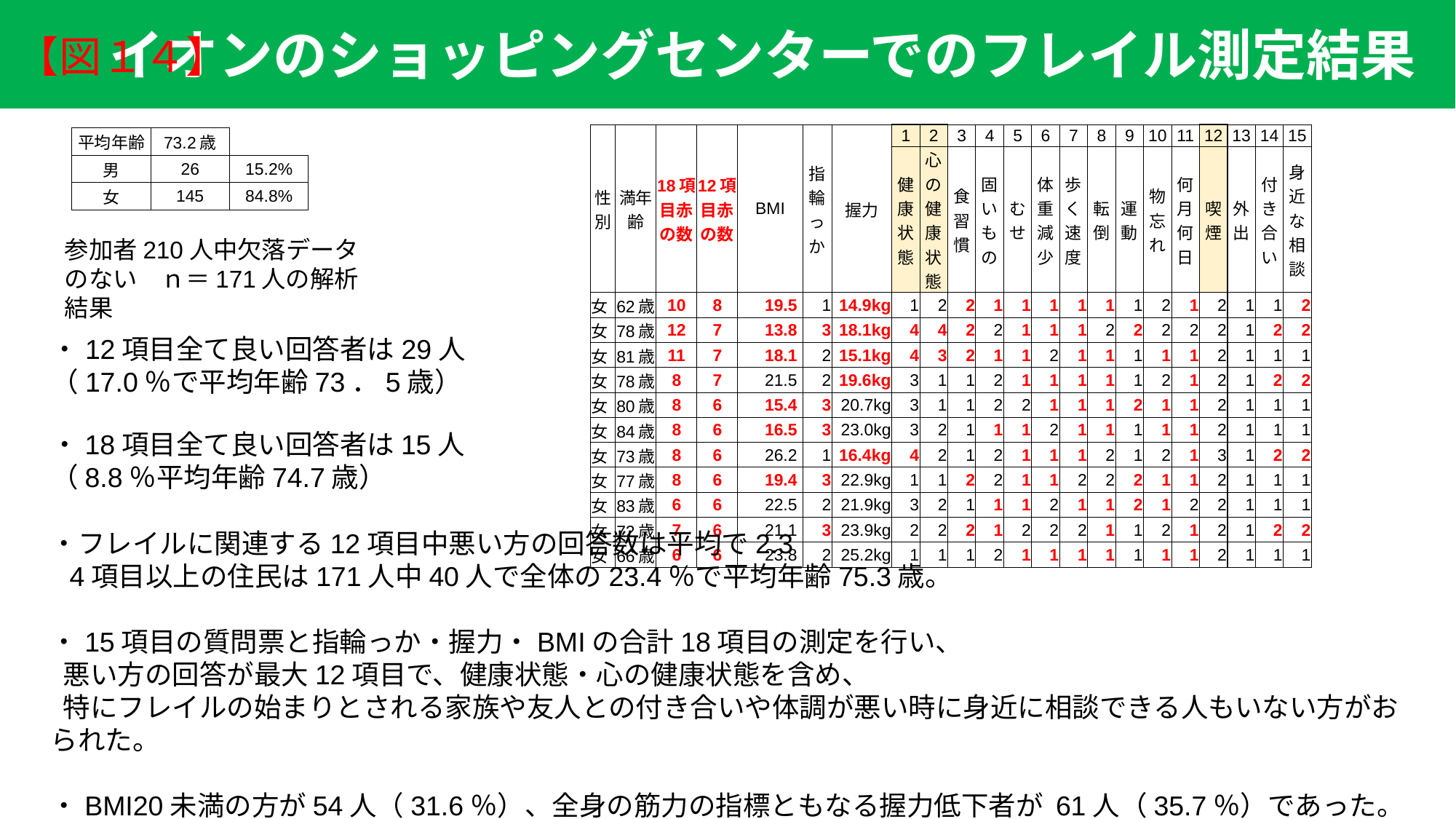

【図１４】
イオンのショッピングセンターでのフレイル測定結果
| 性別 | 満年齢 | 18項目赤の数 | 12項目赤の数 | BMI | 指輪っか | 握力 | 1 | 2 | 3 | 4 | 5 | 6 | 7 | 8 | 9 | 10 | 11 | 12 | 13 | 14 | 15 |
| --- | --- | --- | --- | --- | --- | --- | --- | --- | --- | --- | --- | --- | --- | --- | --- | --- | --- | --- | --- | --- | --- |
|  |  |  |  |  |  |  | 健康状態 | 心の健康状態 | 食習慣 | 固いもの | むせ | 体重減少 | 歩く速度 | 転倒 | 運動 | 物忘れ | 何月何日 | 喫煙 | 外出 | 付き合い | 身近な相談 |
| 女 | 62歳 | 10 | 8 | 19.5 | 1 | 14.9kg | 1 | 2 | 2 | 1 | 1 | 1 | 1 | 1 | 1 | 2 | 1 | 2 | 1 | 1 | 2 |
| 女 | 78歳 | 12 | 7 | 13.8 | 3 | 18.1kg | 4 | 4 | 2 | 2 | 1 | 1 | 1 | 2 | 2 | 2 | 2 | 2 | 1 | 2 | 2 |
| 女 | 81歳 | 11 | 7 | 18.1 | 2 | 15.1kg | 4 | 3 | 2 | 1 | 1 | 2 | 1 | 1 | 1 | 1 | 1 | 2 | 1 | 1 | 1 |
| 女 | 78歳 | 8 | 7 | 21.5 | 2 | 19.6kg | 3 | 1 | 1 | 2 | 1 | 1 | 1 | 1 | 1 | 2 | 1 | 2 | 1 | 2 | 2 |
| 女 | 80歳 | 8 | 6 | 15.4 | 3 | 20.7kg | 3 | 1 | 1 | 2 | 2 | 1 | 1 | 1 | 2 | 1 | 1 | 2 | 1 | 1 | 1 |
| 女 | 84歳 | 8 | 6 | 16.5 | 3 | 23.0kg | 3 | 2 | 1 | 1 | 1 | 2 | 1 | 1 | 1 | 1 | 1 | 2 | 1 | 1 | 1 |
| 女 | 73歳 | 8 | 6 | 26.2 | 1 | 16.4kg | 4 | 2 | 1 | 2 | 1 | 1 | 1 | 2 | 1 | 2 | 1 | 3 | 1 | 2 | 2 |
| 女 | 77歳 | 8 | 6 | 19.4 | 3 | 22.9kg | 1 | 1 | 2 | 2 | 1 | 1 | 2 | 2 | 2 | 1 | 1 | 2 | 1 | 1 | 1 |
| 女 | 83歳 | 6 | 6 | 22.5 | 2 | 21.9kg | 3 | 2 | 1 | 1 | 1 | 2 | 1 | 1 | 2 | 1 | 2 | 2 | 1 | 1 | 1 |
| 女 | 72歳 | 7 | 6 | 21.1 | 3 | 23.9kg | 2 | 2 | 2 | 1 | 2 | 2 | 2 | 1 | 1 | 2 | 1 | 2 | 1 | 2 | 2 |
| 女 | 66歳 | 6 | 6 | 23.8 | 2 | 25.2kg | 1 | 1 | 1 | 2 | 1 | 1 | 1 | 1 | 1 | 1 | 1 | 2 | 1 | 1 | 1 |
| 平均年齢 | 73.2歳 |  |
| --- | --- | --- |
| 男 | 26 | 15.2% |
| 女 | 145 | 84.8% |
参加者210人中欠落データのない　ｎ＝171人の解析結果
・12項目全て良い回答者は29人（17.0％で平均年齢73．5歳）
・18項目全て良い回答者は15人（8.8％平均年齢74.7歳）
・フレイルに関連する12項目中悪い方の回答数は平均で2.3　
  4項目以上の住民は171人中40人で全体の23.4％で平均年齢75.3歳。

・15項目の質問票と指輪っか・握力・BMIの合計18項目の測定を行い、
  悪い方の回答が最大12項目で、健康状態・心の健康状態を含め、
  特にフレイルの始まりとされる家族や友人との付き合いや体調が悪い時に身近に相談できる人もいない方がおられた。

・BMI20未満の方が54人（31.6％）、全身の筋力の指標ともなる握力低下者が 61人（35.7％）であった。